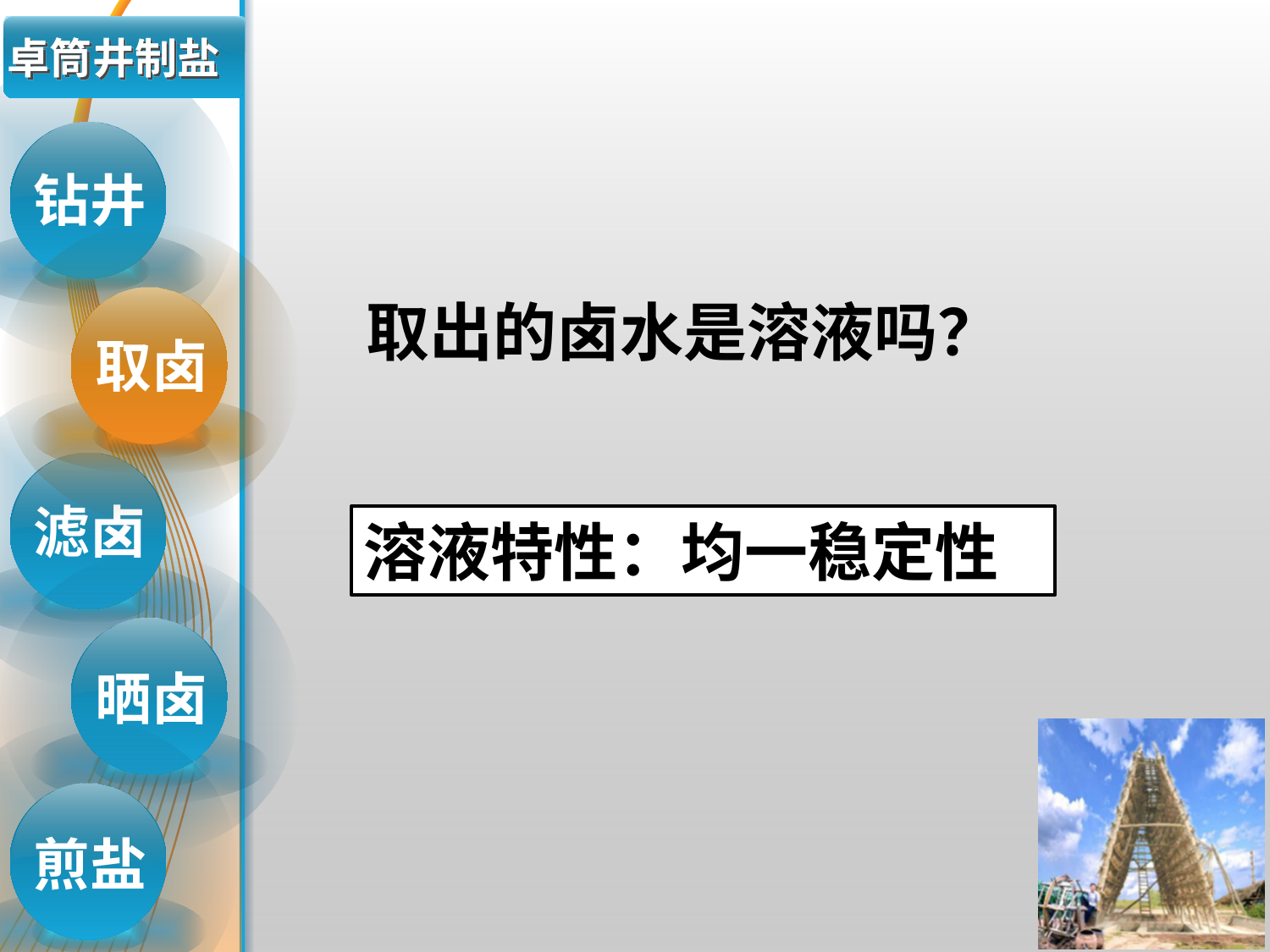

# 卓筒井制盐

钻井

取出的卤水是溶液吗？
取卤

滤卤
溶液特性：均一稳定性

晒卤

煎盐